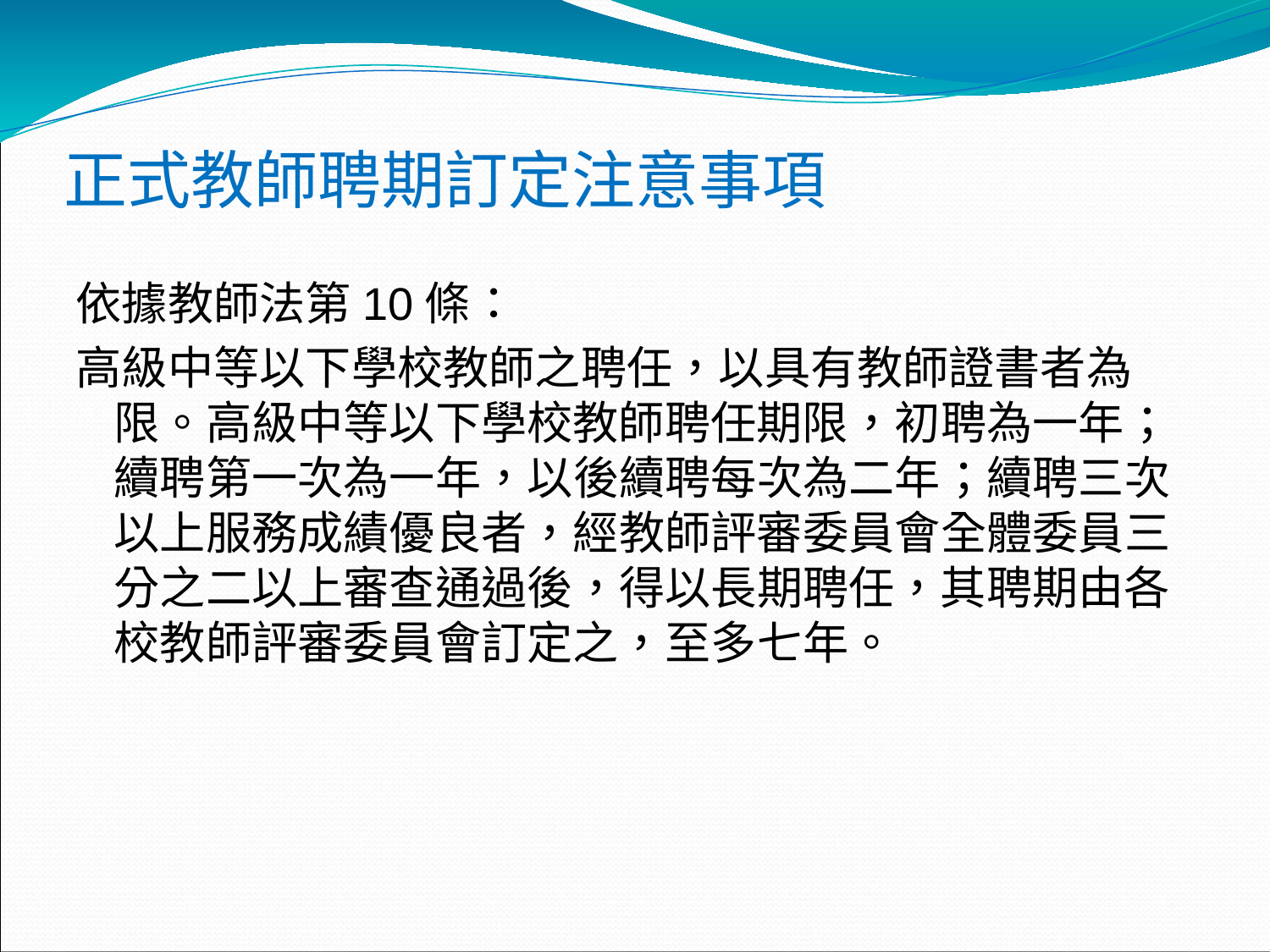

正式教師聘期訂定注意事項
依據教師法第10條：
高級中等以下學校教師之聘任，以具有教師證書者為限。高級中等以下學校教師聘任期限，初聘為一年；續聘第一次為一年，以後續聘每次為二年；續聘三次以上服務成績優良者，經教師評審委員會全體委員三分之二以上審查通過後，得以長期聘任，其聘期由各校教師評審委員會訂定之，至多七年。